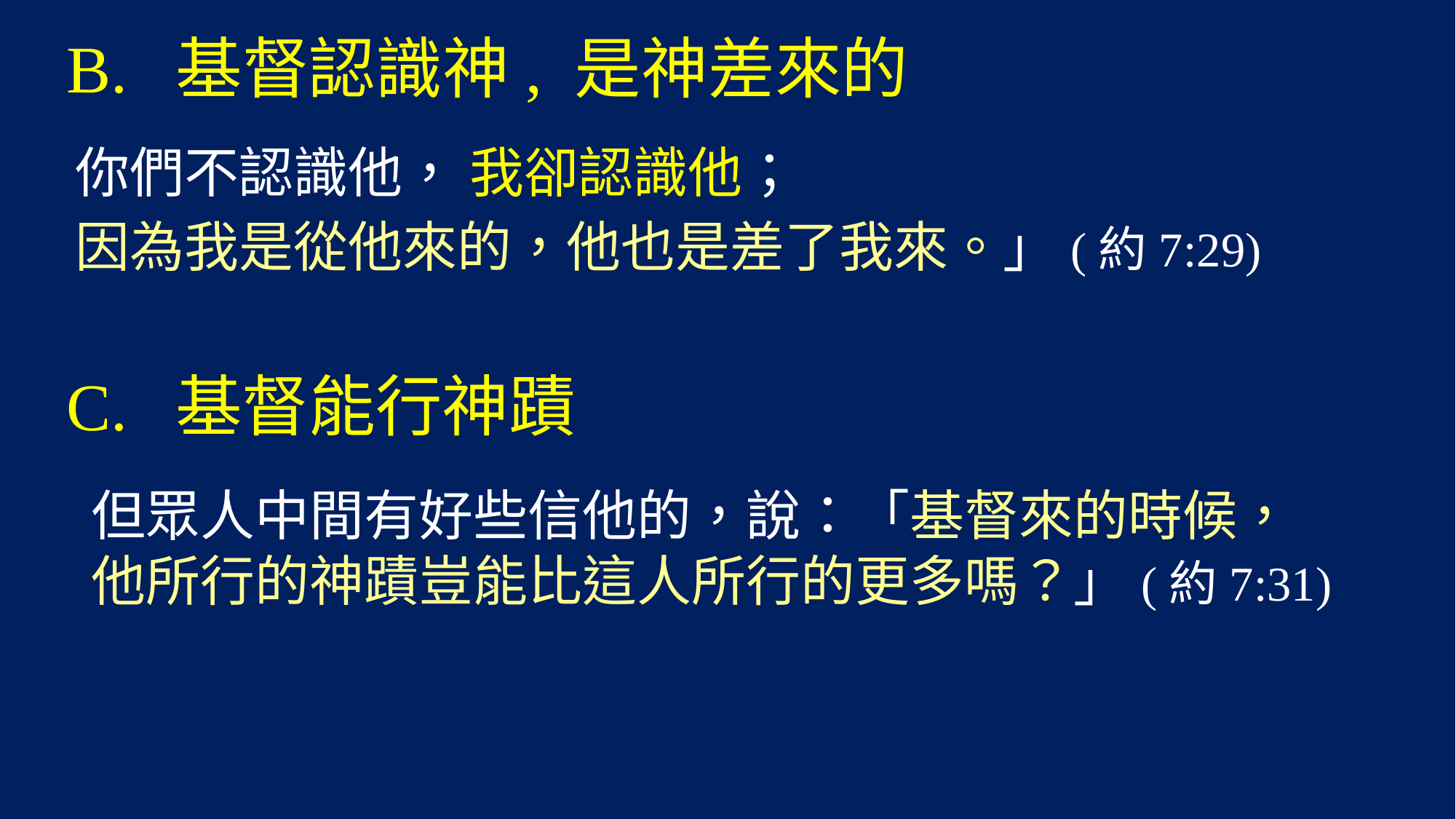

# B.	基督認識神, 是神差來的
你們不認識他， 我卻認識他；
因為我是從他來的，他也是差了我來。」(約7:29)

C.	基督能行神蹟

 但眾人中間有好些信他的，說：「基督來的時候，
 他所行的神蹟豈能比這人所行的更多嗎？」(約7:31)